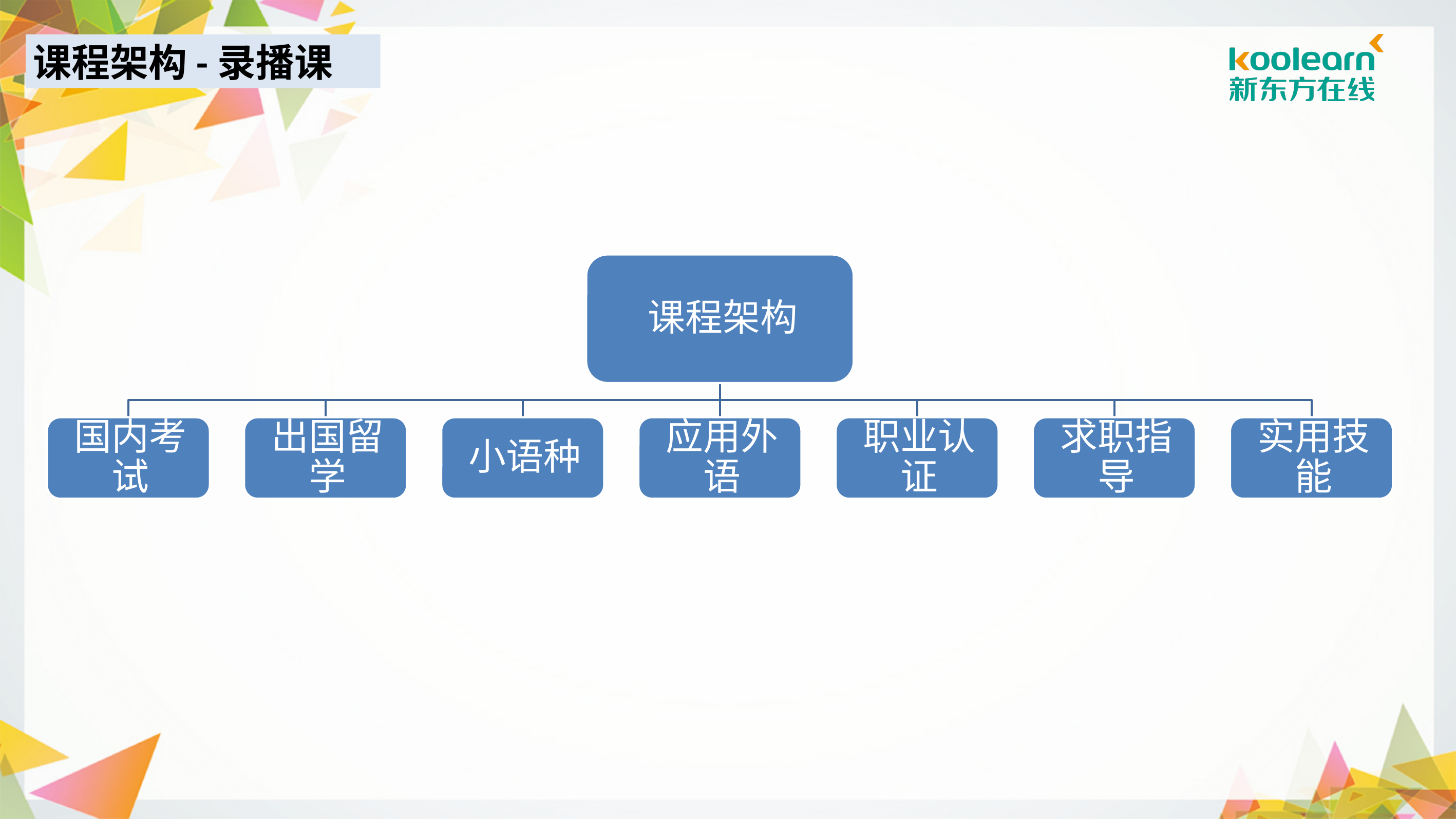

课程架构-录播课
课程架构
国内考试
出国留学
小语种
应用外语
职业认证
求职指导
实用技能